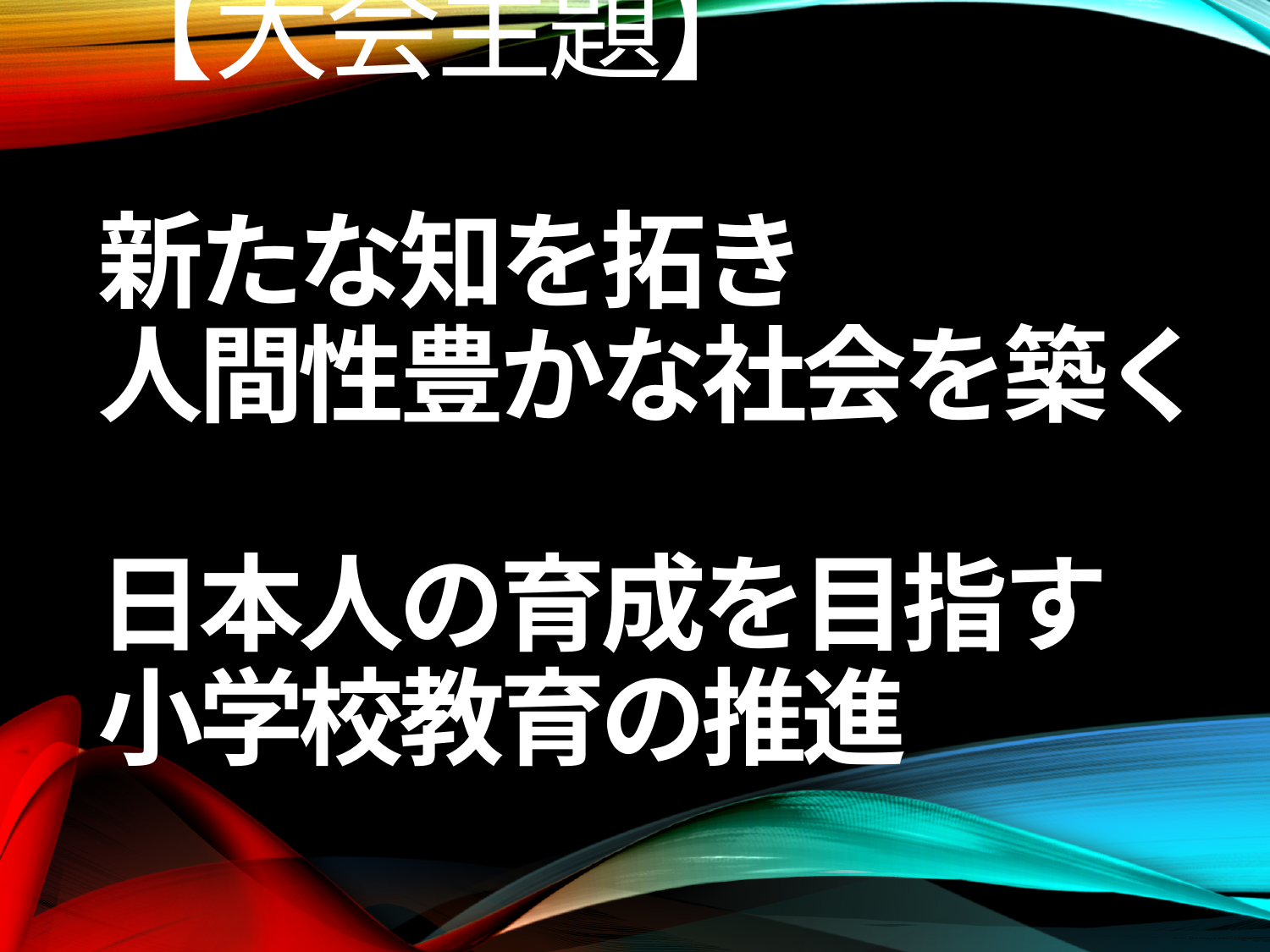

# 【大会主題】 新たな知を拓き　 人間性豊かな社会を築く　　 日本人の育成を目指す 小学校教育の推進